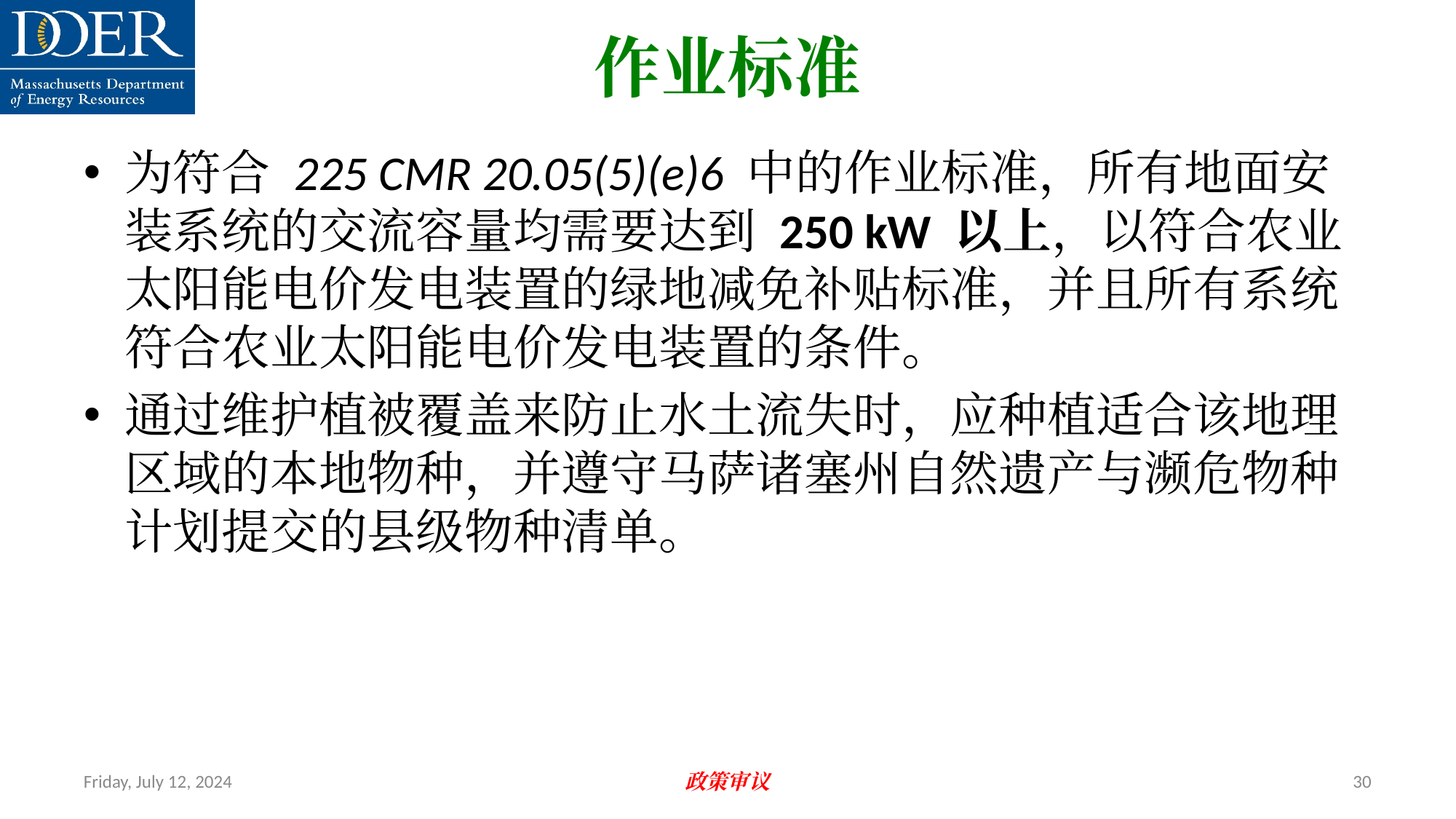

作业标准
为符合 225 CMR 20.05(5)(e)6 中的作业标准，所有地面安装系统的交流容量均需要达到 250 kW 以上，以符合农业太阳能电价发电装置的绿地减免补贴标准，并且所有系统符合农业太阳能电价发电装置的条件。
通过维护植被覆盖来防止水土流失时，应种植适合该地理区域的本地物种，并遵守马萨诸塞州自然遗产与濒危物种计划提交的县级物种清单。

Friday, July 12, 2024
政策审议
30